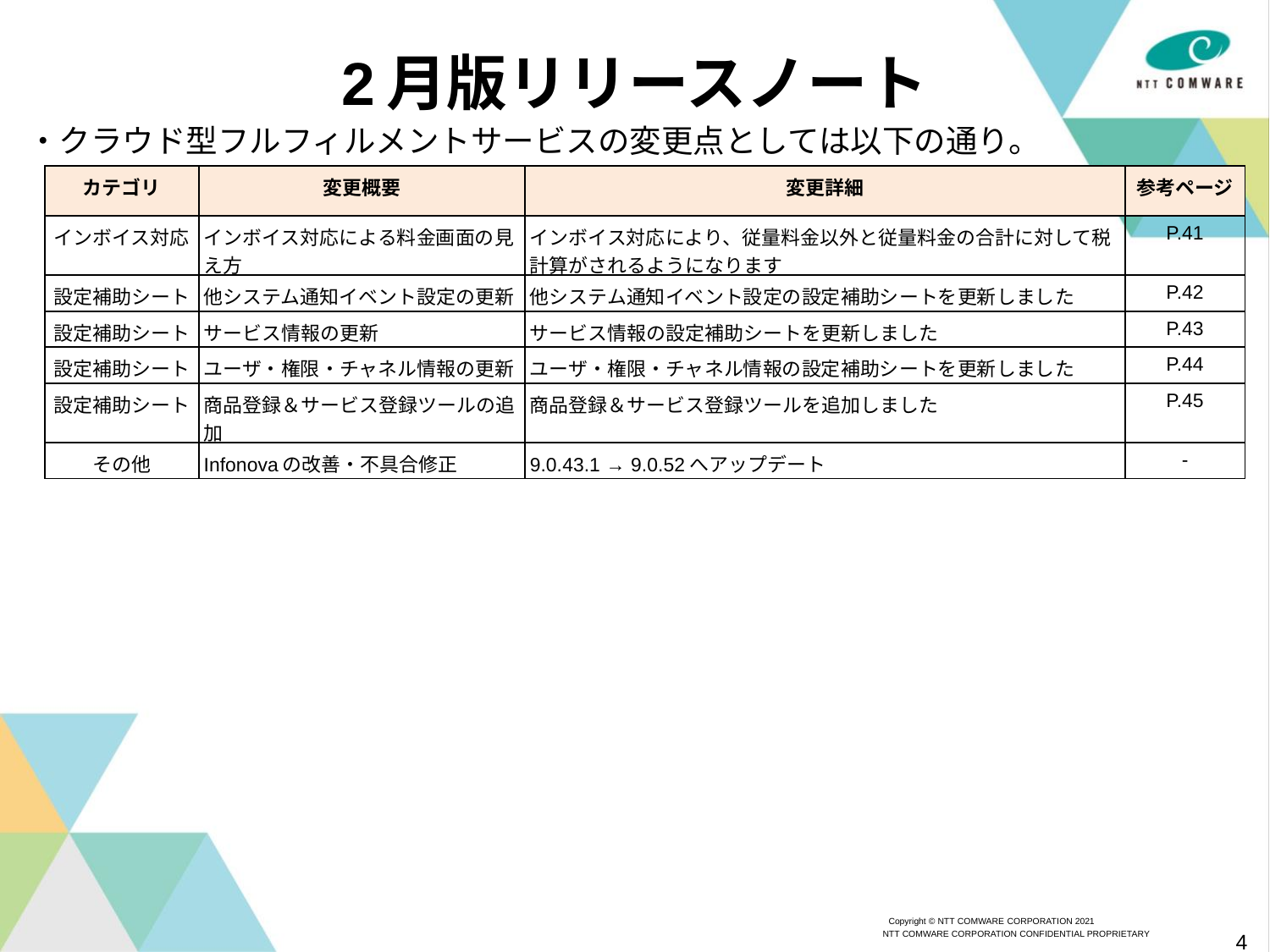

# 2月版リリースノート
・クラウド型フルフィルメントサービスの変更点としては以下の通り。
| カテゴリ | 変更概要 | 変更詳細 | 参考ページ |
| --- | --- | --- | --- |
| インボイス対応 | インボイス対応による料金画面の見え方 | インボイス対応により、従量料金以外と従量料金の合計に対して税計算がされるようになります | P.41 |
| 設定補助シート | 他システム通知イベント設定の更新 | 他システム通知イベント設定の設定補助シートを更新しました | P.42 |
| 設定補助シート | サービス情報の更新 | サービス情報の設定補助シートを更新しました | P.43 |
| 設定補助シート | ユーザ・権限・チャネル情報の更新 | ユーザ・権限・チャネル情報の設定補助シートを更新しました | P.44 |
| 設定補助シート | 商品登録＆サービス登録ツールの追加 | 商品登録＆サービス登録ツールを追加しました | P.45 |
| その他 | Infonovaの改善・不具合修正 | 9.0.43.1 → 9.0.52へアップデート | - |